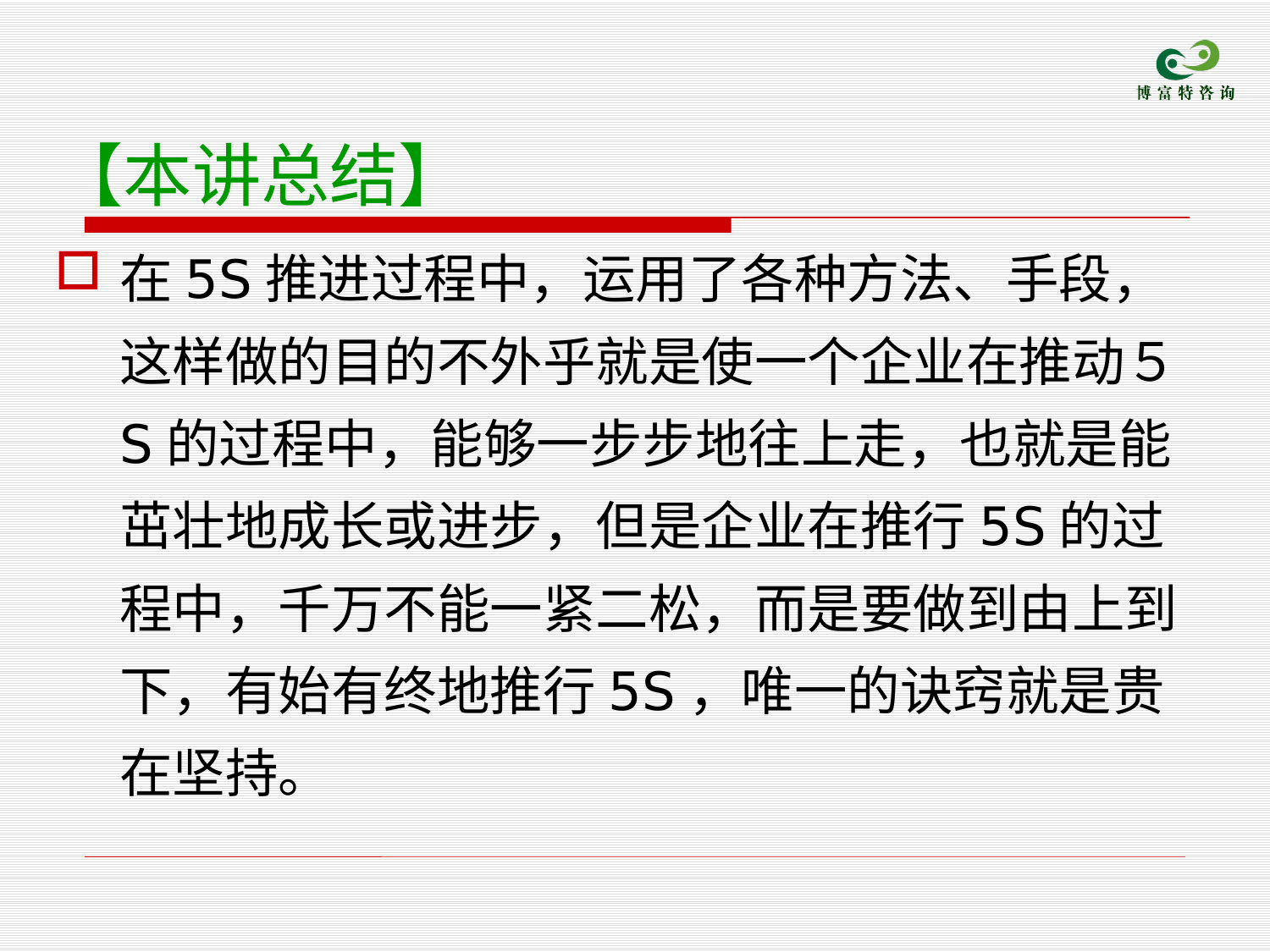

【本讲总结】
在5S推进过程中，运用了各种方法、手段，这样做的目的不外乎就是使一个企业在推动５S的过程中，能够一步步地往上走，也就是能茁壮地成长或进步，但是企业在推行5S的过程中，千万不能一紧二松，而是要做到由上到下，有始有终地推行5S，唯一的诀窍就是贵在坚持。
448